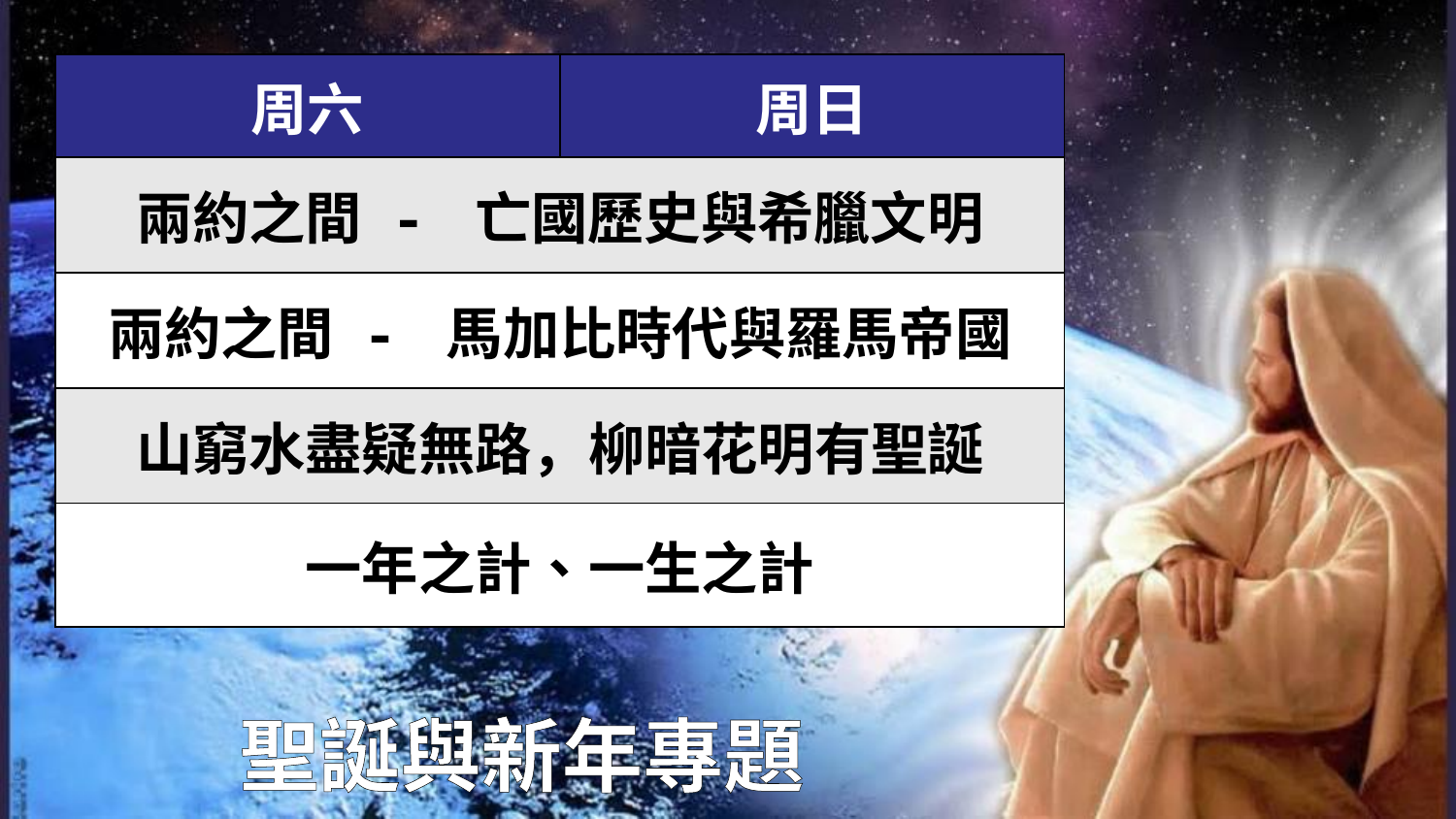

| 周六 | 周日 |
| --- | --- |
| 兩約之間 - 亡國歷史與希臘文明 |  |
| 兩約之間 - 馬加比時代與羅馬帝國 |  |
| 山窮水盡疑無路，柳暗花明有聖誕 |  |
| 一年之計、一生之計 | 一年之計、 一生之計 |
# 聖誕與新年專題